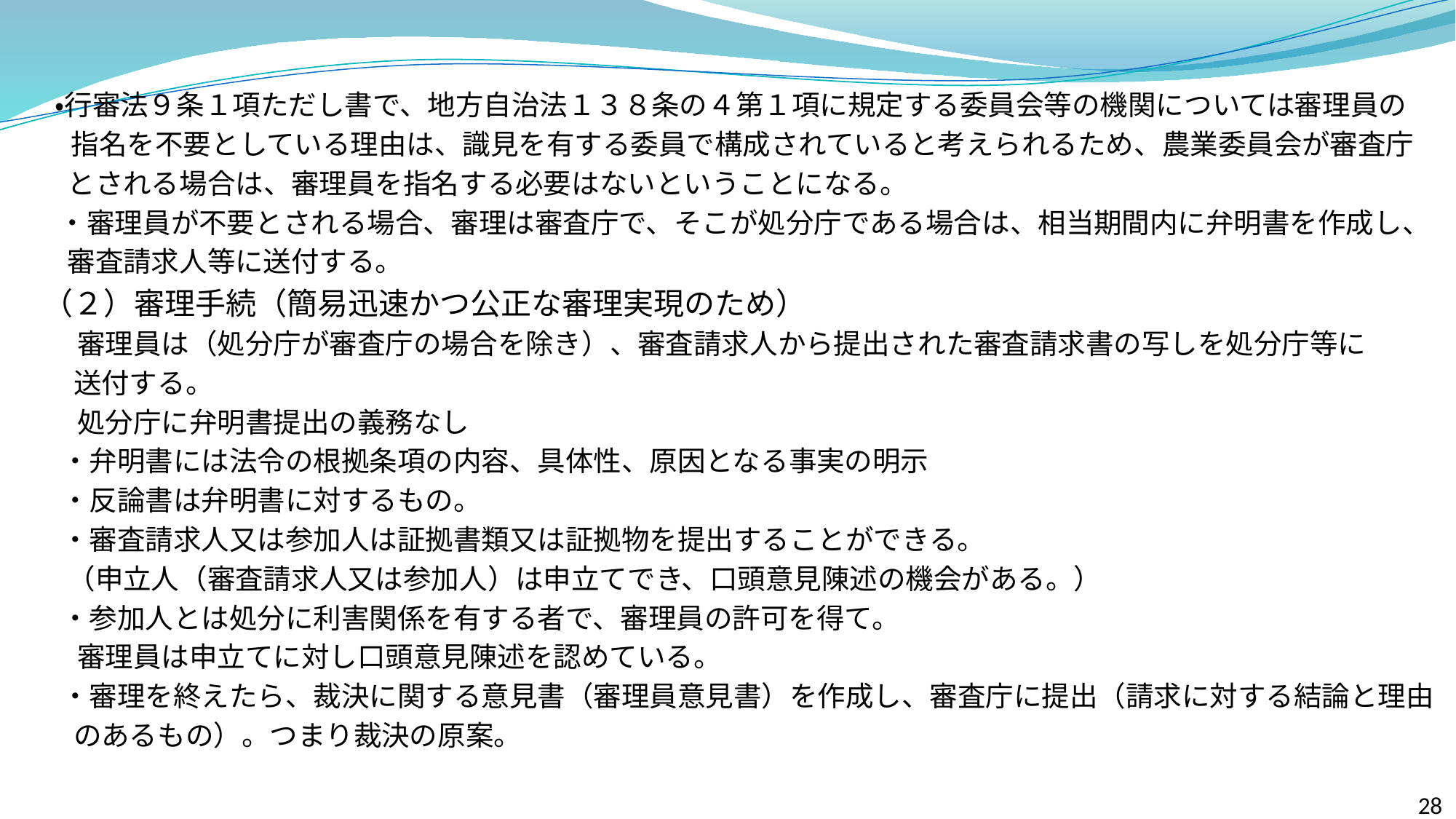

・行審法９条１項ただし書で、地方自治法１３８条の４第１項に規定する委員会等の機関については審理員の
　    指名を不要としている理由は、識見を有する委員で構成されていると考えられるため、農業委員会が審査庁
       とされる場合は、審理員を指名する必要はないということになる。
　  ・審理員が不要とされる場合、審理は審査庁で、そこが処分庁である場合は、相当期間内に弁明書を作成し、
       審査請求人等に送付する。
   （２）審理手続（簡易迅速かつ公正な審理実現のため）
　     審理員は（処分庁が審査庁の場合を除き）、審査請求人から提出された審査請求書の写しを処分庁等に
        送付する。
　     処分庁に弁明書提出の義務なし
      ・弁明書には法令の根拠条項の内容、具体性、原因となる事実の明示
      ・反論書は弁明書に対するもの。
      ・審査請求人又は参加人は証拠書類又は証拠物を提出することができる。
       （申立人（審査請求人又は参加人）は申立てでき、口頭意見陳述の機会がある。）
      ・参加人とは処分に利害関係を有する者で、審理員の許可を得て。
　     審理員は申立てに対し口頭意見陳述を認めている。
      ・審理を終えたら、裁決に関する意見書（審理員意見書）を作成し、審査庁に提出（請求に対する結論と理由
        のあるもの）。つまり裁決の原案。

28